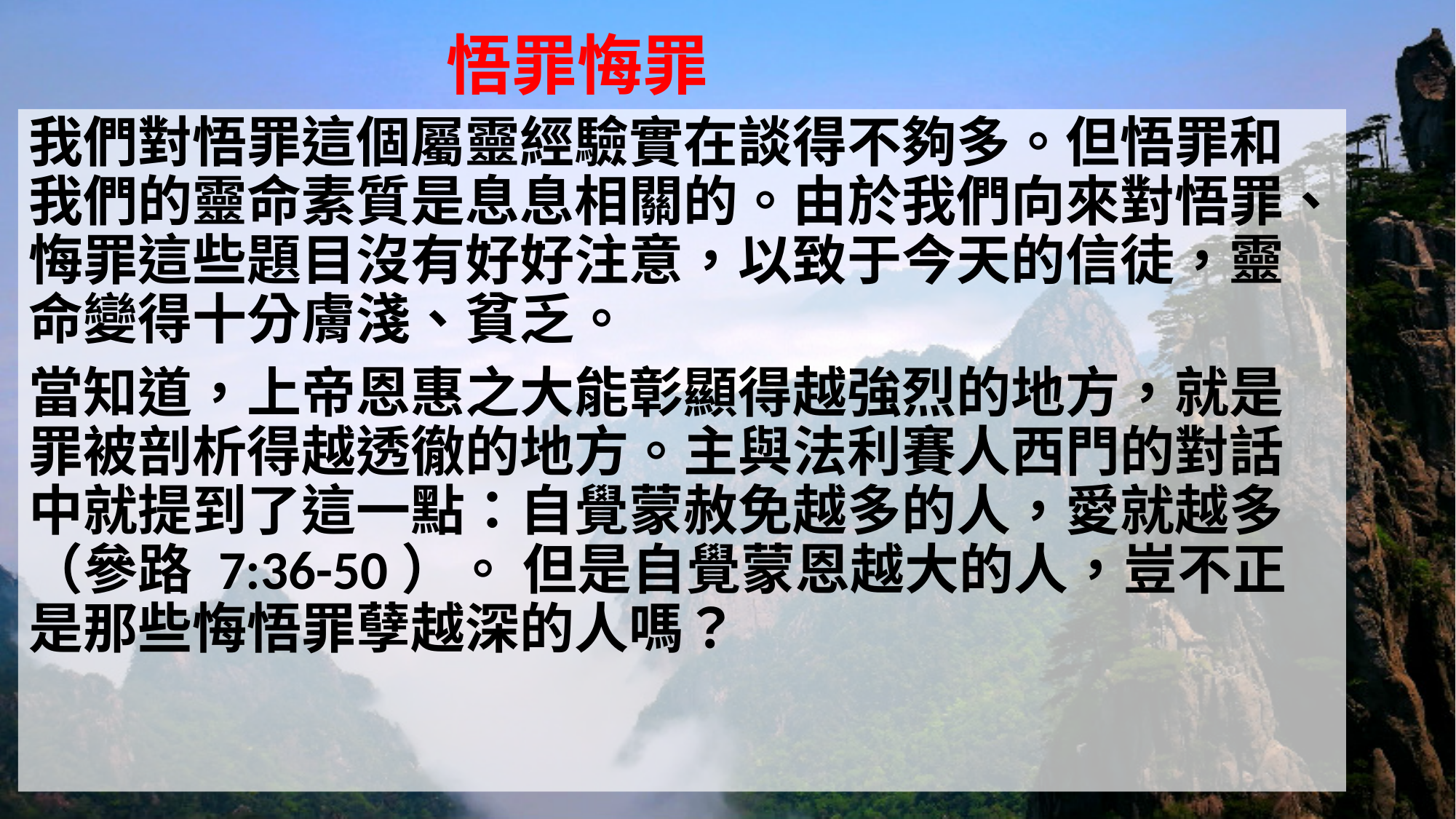

# 悟罪悔罪
我們對悟罪這個屬靈經驗實在談得不夠多。但悟罪和我們的靈命素質是息息相關的。由於我們向來對悟罪、悔罪這些題目沒有好好注意，以致于今天的信徒，靈命變得十分膚淺、貧乏。
當知道，上帝恩惠之大能彰顯得越強烈的地方，就是罪被剖析得越透徹的地方。主與法利賽人西門的對話中就提到了這一點：自覺蒙赦免越多的人，愛就越多（參路 7:36-50）。 但是自覺蒙恩越大的人，豈不正是那些悔悟罪孽越深的人嗎？